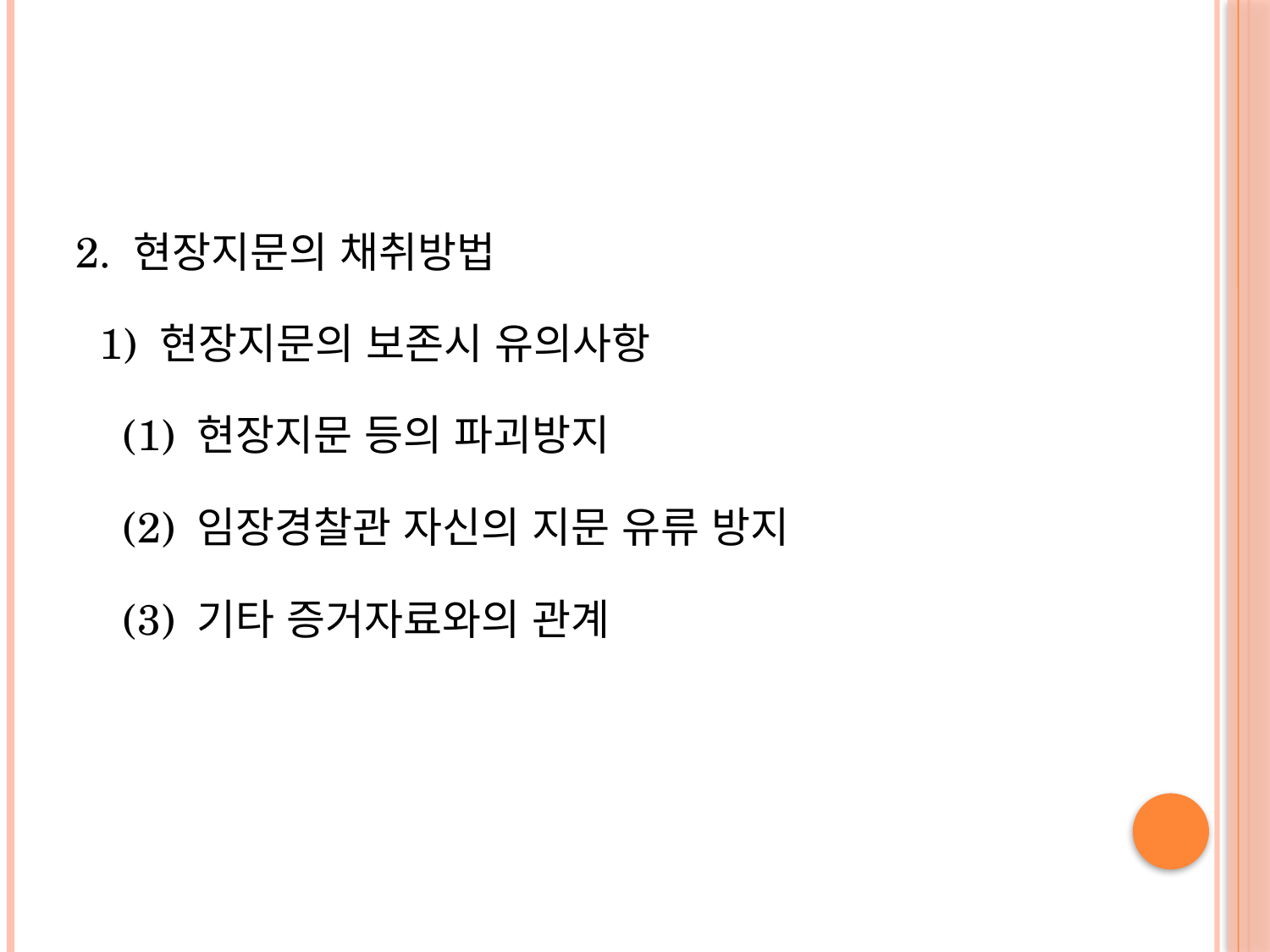

#
2. 현장지문의 채취방법
  1) 현장지문의 보존시 유의사항
    (1) 현장지문 등의 파괴방지
    (2) 임장경찰관 자신의 지문 유류 방지
    (3) 기타 증거자료와의 관계